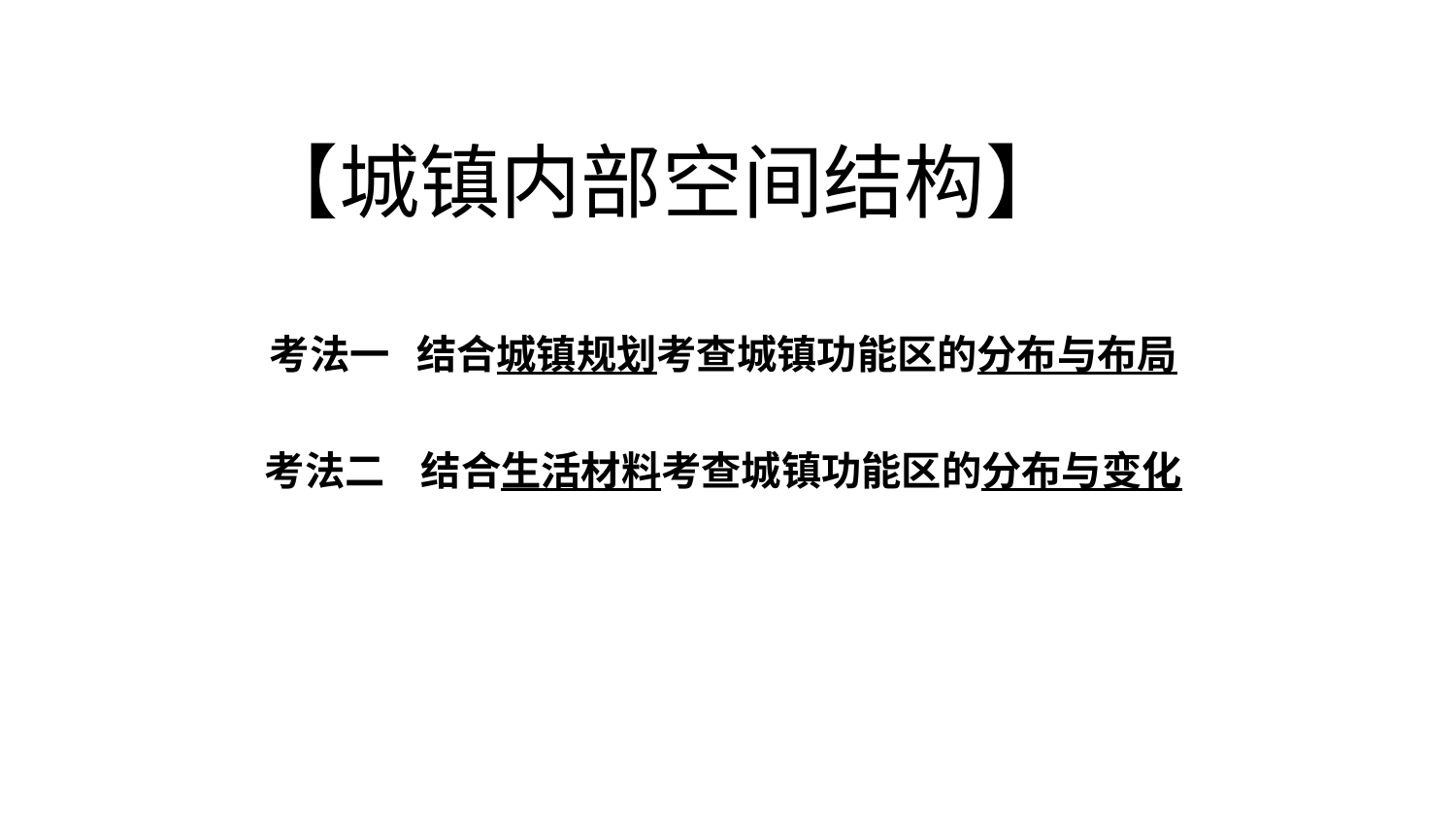

【城镇内部空间结构】

考法一   结合城镇规划考查城镇功能区的分布与布局
考法二    结合生活材料考查城镇功能区的分布与变化